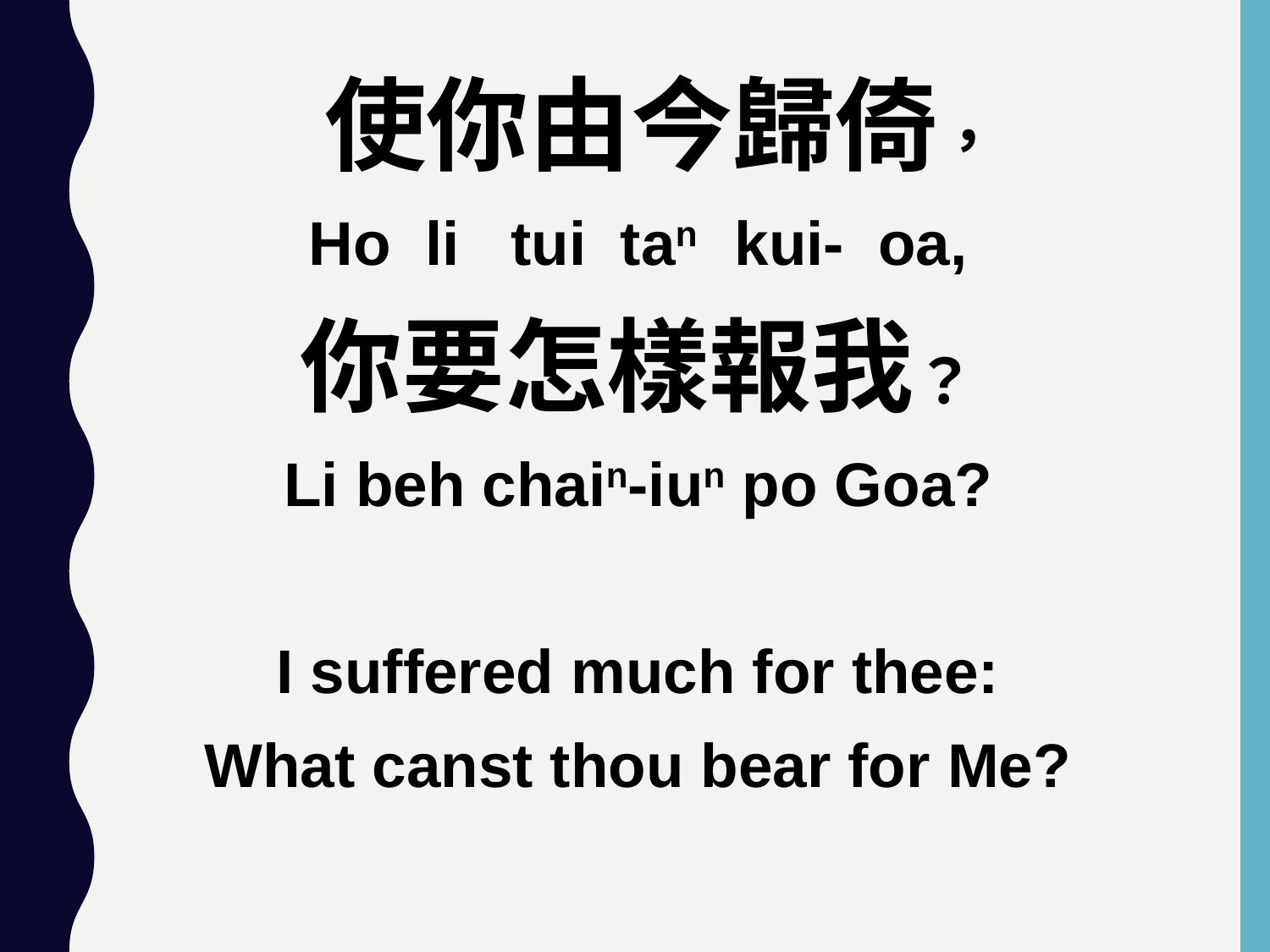

使你由今歸倚，
Ho  li   tui  tan   kui-  oa,
你要怎樣報我？
Li beh chain-iun po Goa?

I suffered much for thee:
What canst thou bear for Me?